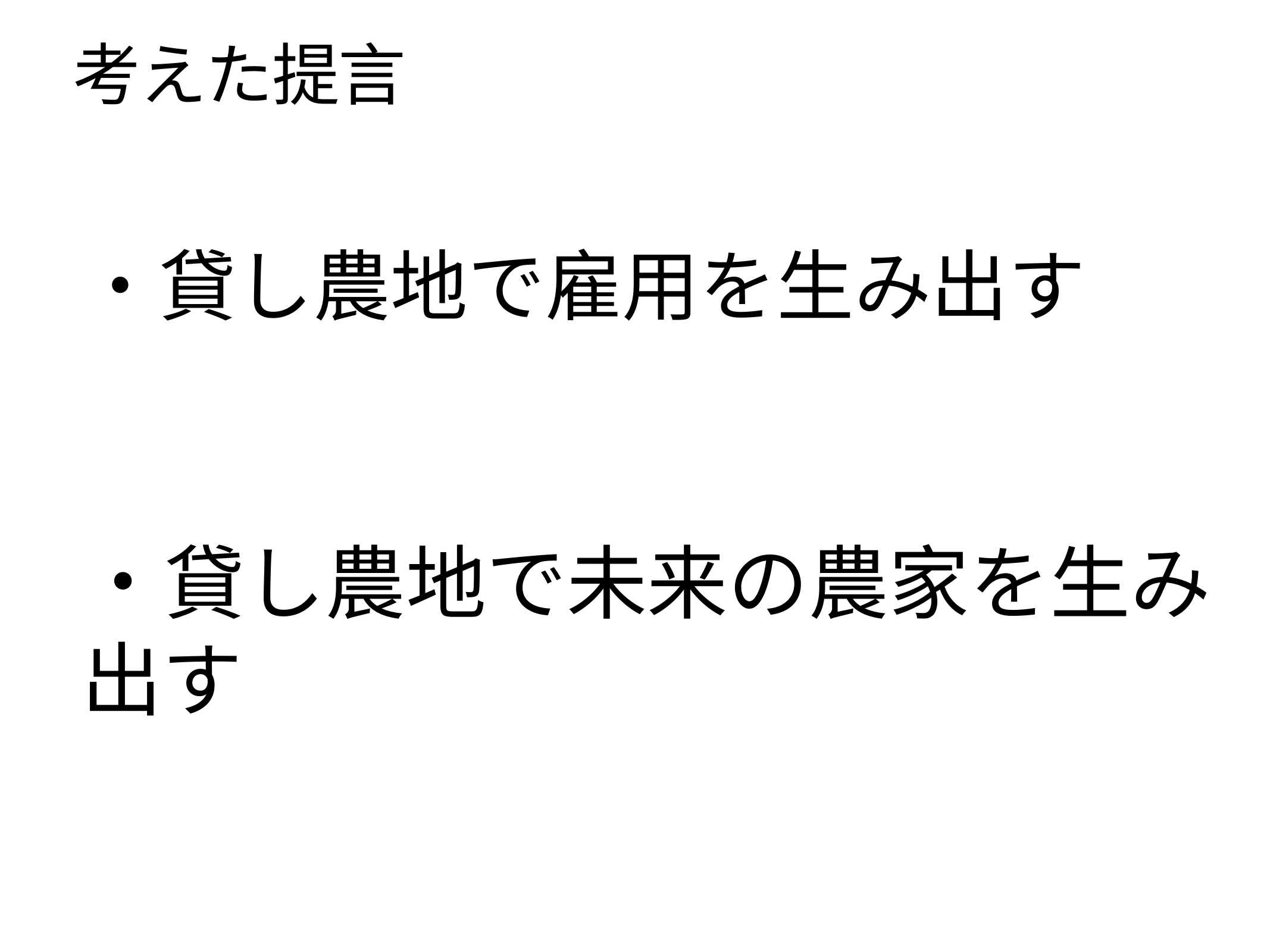

# 考えた提言
・貸し農地で雇用を生み出す

・貸し農地で未来の農家を生み出す